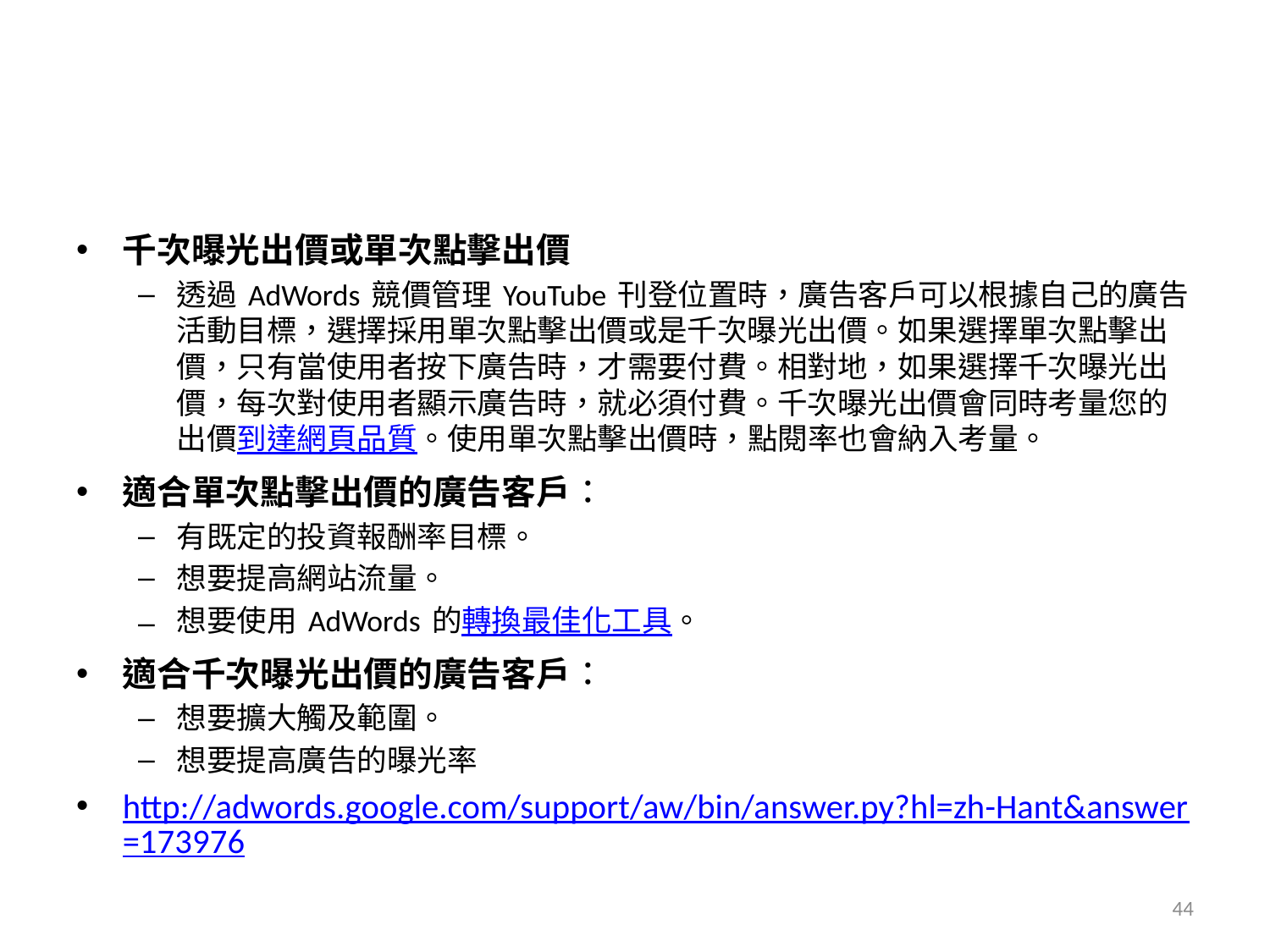

#
千次曝光出價或單次點擊出價
透過 AdWords 競價管理 YouTube 刊登位置時，廣告客戶可以根據自己的廣告活動目標，選擇採用單次點擊出價或是千次曝光出價。如果選擇單次點擊出價，只有當使用者按下廣告時，才需要付費。相對地，如果選擇千次曝光出價，每次對使用者顯示廣告時，就必須付費。千次曝光出價會同時考量您的出價到達網頁品質。使用單次點擊出價時，點閱率也會納入考量。
適合單次點擊出價的廣告客戶：
有既定的投資報酬率目標。
想要提高網站流量。
想要使用 AdWords 的轉換最佳化工具。
適合千次曝光出價的廣告客戶：
想要擴大觸及範圍。
想要提高廣告的曝光率
http://adwords.google.com/support/aw/bin/answer.py?hl=zh-Hant&answer=173976

44